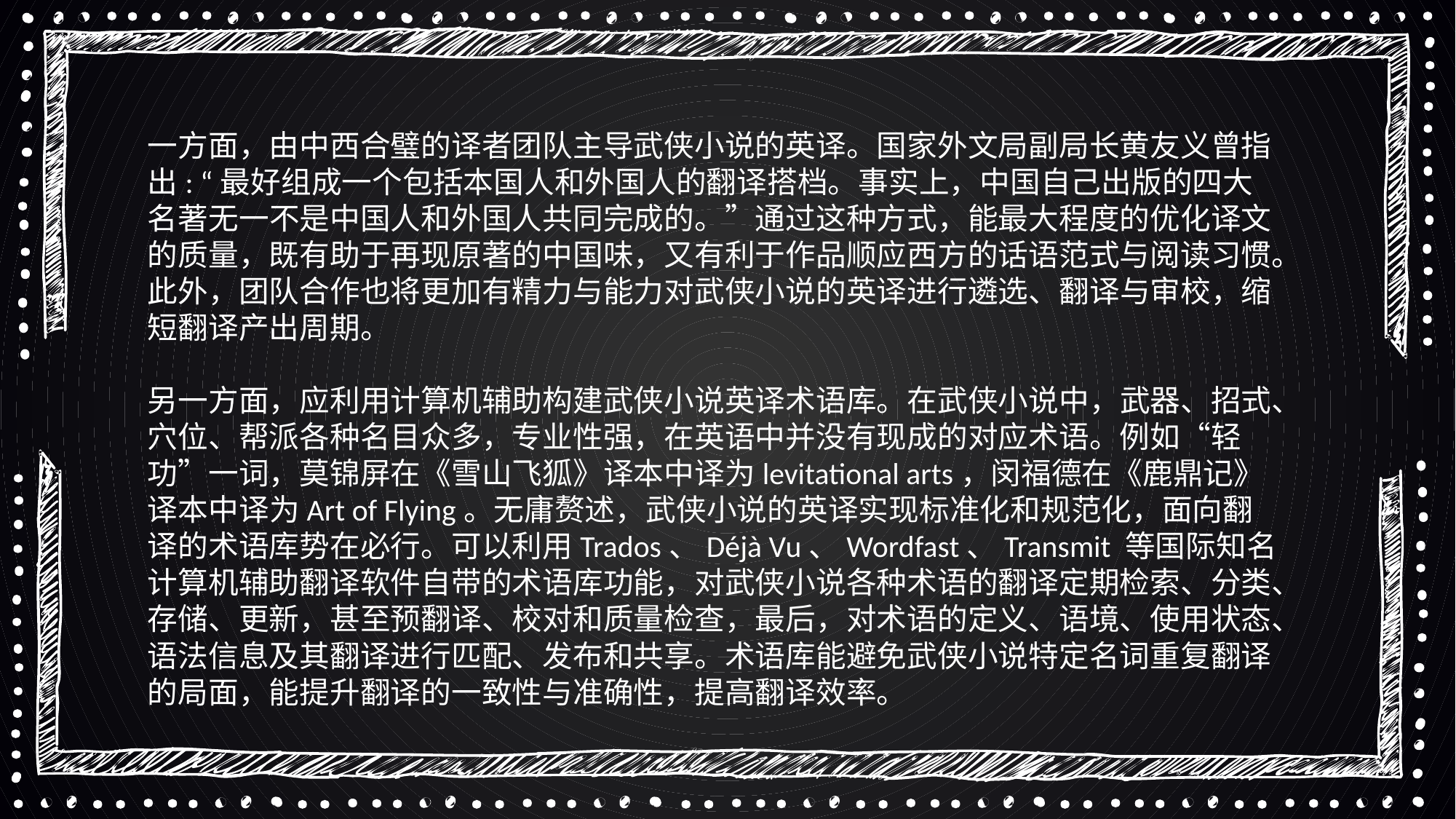

一方面，由中西合璧的译者团队主导武侠小说的英译。国家外文局副局长黄友义曾指出: “最好组成一个包括本国人和外国人的翻译搭档。事实上，中国自己出版的四大名著无一不是中国人和外国人共同完成的。”通过这种方式，能最大程度的优化译文的质量，既有助于再现原著的中国味，又有利于作品顺应西方的话语范式与阅读习惯。此外，团队合作也将更加有精力与能力对武侠小说的英译进行遴选、翻译与审校，缩短翻译产出周期。

另一方面，应利用计算机辅助构建武侠小说英译术语库。在武侠小说中，武器、招式、穴位、帮派各种名目众多，专业性强，在英语中并没有现成的对应术语。例如“轻功”一词，莫锦屏在《雪山飞狐》译本中译为levitational arts，闵福德在《鹿鼎记》译本中译为Art of Flying。无庸赘述，武侠小说的英译实现标准化和规范化，面向翻译的术语库势在必行。可以利用Trados、Déjà Vu、Wordfast、Transmit 等国际知名计算机辅助翻译软件自带的术语库功能，对武侠小说各种术语的翻译定期检索、分类、存储、更新，甚至预翻译、校对和质量检查，最后，对术语的定义、语境、使用状态、语法信息及其翻译进行匹配、发布和共享。术语库能避免武侠小说特定名词重复翻译的局面，能提升翻译的一致性与准确性，提高翻译效率。